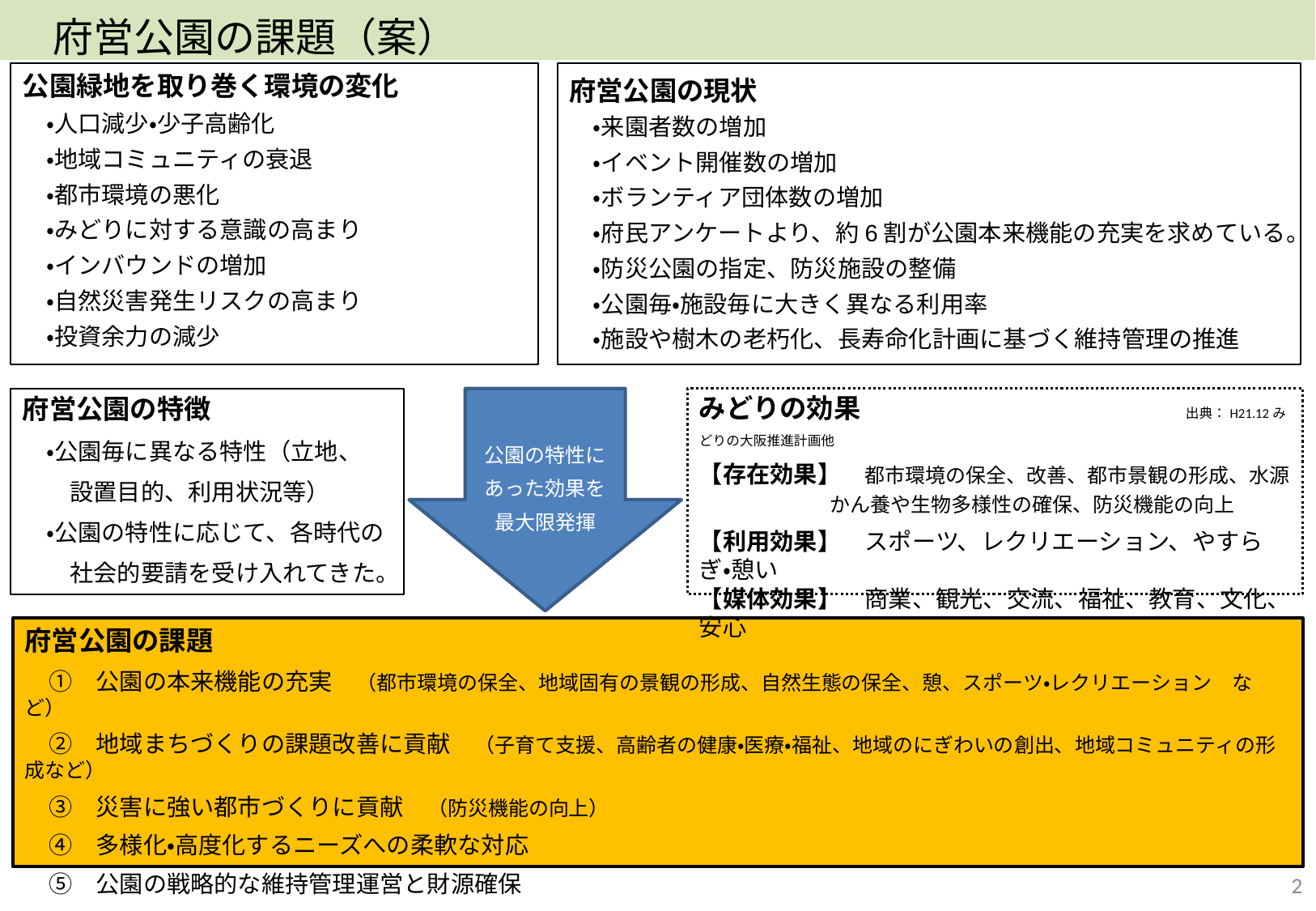

府営公園の課題（案）
公園緑地を取り巻く環境の変化
　・人口減少・少子高齢化
　・地域コミュニティの衰退
　・都市環境の悪化
　・みどりに対する意識の高まり
　・インバウンドの増加
　・自然災害発生リスクの高まり
　・投資余力の減少
府営公園の現状

　・来園者数の増加
　・イベント開催数の増加
　・ボランティア団体数の増加
　・府民アンケートより、約6割が公園本来機能の充実を求めている。
　・防災公園の指定、防災施設の整備
　・公園毎・施設毎に大きく異なる利用率
　・施設や樹木の老朽化、長寿命化計画に基づく維持管理の推進

みどりの効果　　　　　　　　　　　　　　　　　　　　　　　　出典：H21.12みどりの大阪推進計画他
【存在効果】　都市環境の保全、改善、都市景観の形成、水源かん養や生物多様性の確保、防災機能の向上
【利用効果】　スポーツ、レクリエーション、やすらぎ・憩い
【媒体効果】　商業、観光、交流、福祉、教育、文化、安心
府営公園の特徴
　・公園毎に異なる特性（立地、
　　設置目的、利用状況等）
　・公園の特性に応じて、各時代の
　　社会的要請を受け入れてきた。
公園の特性に
あった効果を
最大限発揮
府営公園の課題
　①　公園の本来機能の充実　（都市環境の保全、地域固有の景観の形成、自然生態の保全、憩、スポーツ・レクリエーション　など）
　②　地域まちづくりの課題改善に貢献　（子育て支援、高齢者の健康・医療・福祉、地域のにぎわいの創出、地域コミュニティの形成など）
　③　災害に強い都市づくりに貢献　（防災機能の向上）
　④　多様化・高度化するニーズへの柔軟な対応
　⑤　公園の戦略的な維持管理運営と財源確保
2